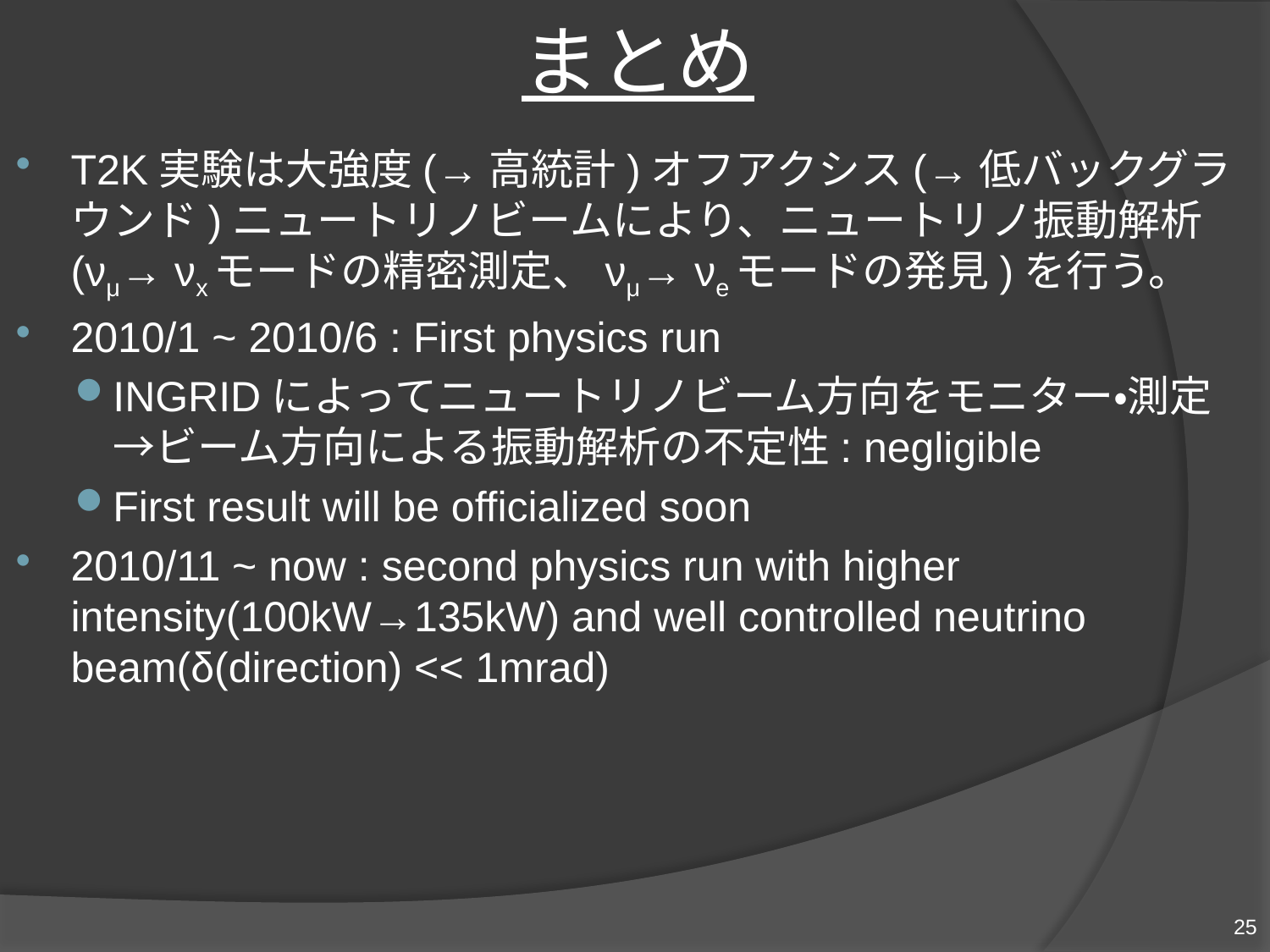

まとめ
T2K実験は大強度(→高統計)オフアクシス(→低バックグラウンド)ニュートリノビームにより、ニュートリノ振動解析(νμ→ νxモードの精密測定、νμ→ νeモードの発見)を行う。
2010/1 ~ 2010/6 : First physics run
INGRIDによってニュートリノビーム方向をモニター・測定
→ビーム方向による振動解析の不定性: negligible
First result will be officialized soon
2010/11 ~ now : second physics run with higher intensity(100kW→135kW) and well controlled neutrino beam(δ(direction) << 1mrad)
25